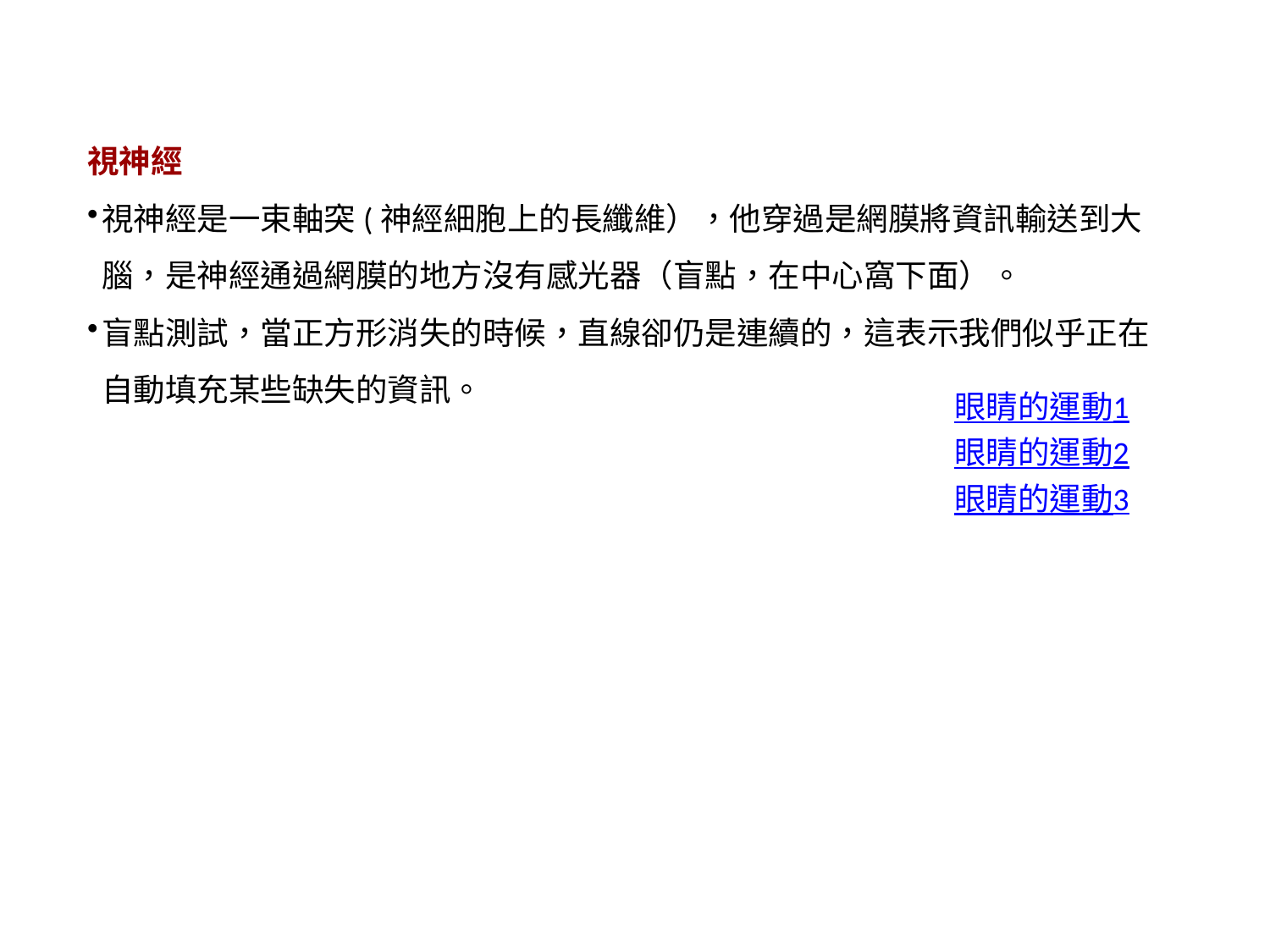

視神經
視神經是一束軸突(神經細胞上的長纖維），他穿過是網膜將資訊輸送到大腦，是神經通過網膜的地方沒有感光器（盲點，在中心窩下面）。
盲點測試，當正方形消失的時候，直線卻仍是連續的，這表示我們似乎正在自動填充某些缺失的資訊。
眼睛的運動1
眼睛的運動2
眼睛的運動3